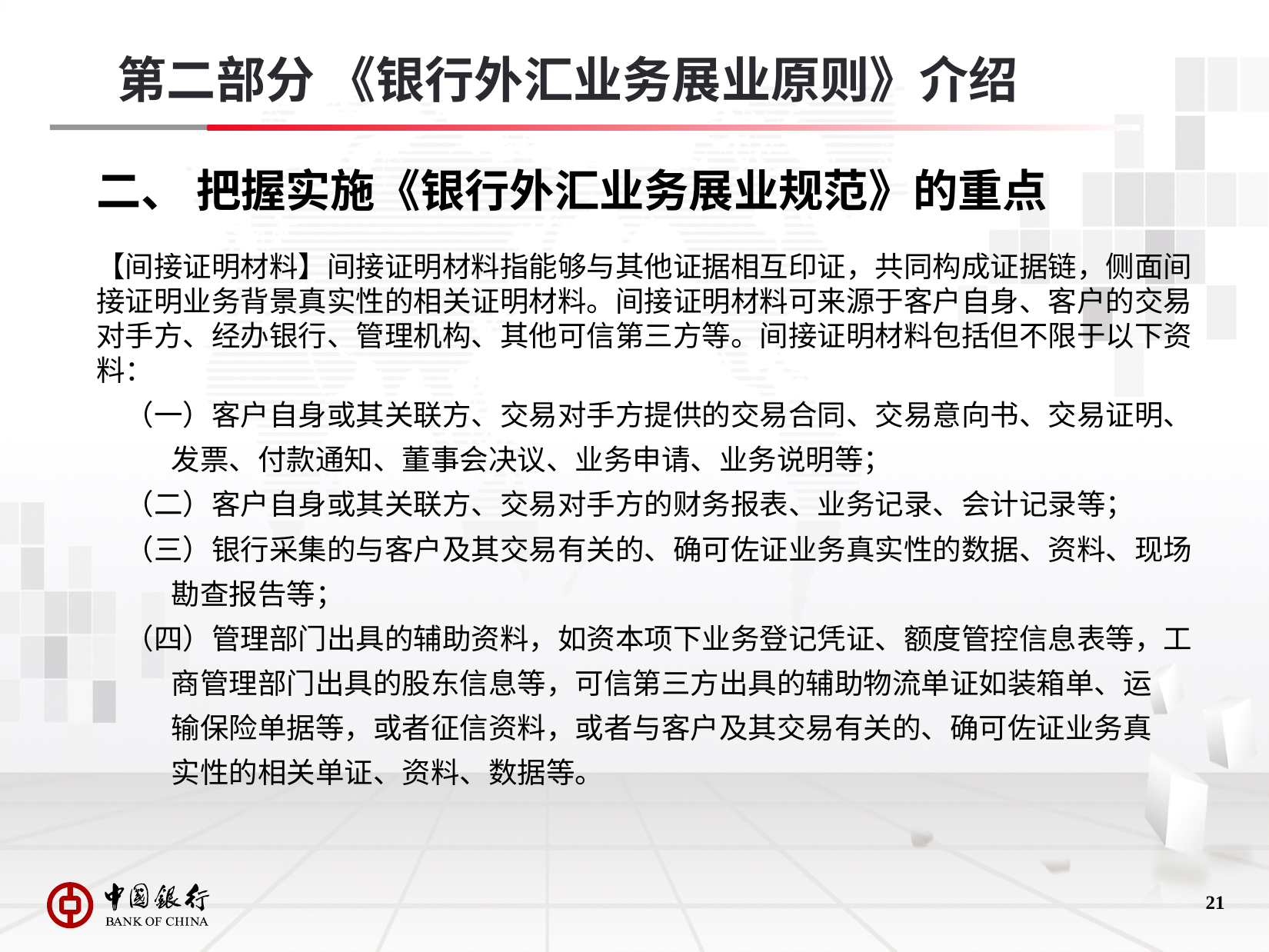

第二部分 《银行外汇业务展业原则》介绍
# 二、 把握实施《银行外汇业务展业规范》的重点
【间接证明材料】间接证明材料指能够与其他证据相互印证，共同构成证据链，侧面间接证明业务背景真实性的相关证明材料。间接证明材料可来源于客户自身、客户的交易对手方、经办银行、管理机构、其他可信第三方等。间接证明材料包括但不限于以下资料：
（一）客户自身或其关联方、交易对手方提供的交易合同、交易意向书、交易证明、
      发票、付款通知、董事会决议、业务申请、业务说明等；
（二）客户自身或其关联方、交易对手方的财务报表、业务记录、会计记录等；
（三）银行采集的与客户及其交易有关的、确可佐证业务真实性的数据、资料、现场
      勘查报告等；
（四）管理部门出具的辅助资料，如资本项下业务登记凭证、额度管控信息表等，工
      商管理部门出具的股东信息等，可信第三方出具的辅助物流单证如装箱单、运
      输保险单据等，或者征信资料，或者与客户及其交易有关的、确可佐证业务真
      实性的相关单证、资料、数据等。
21